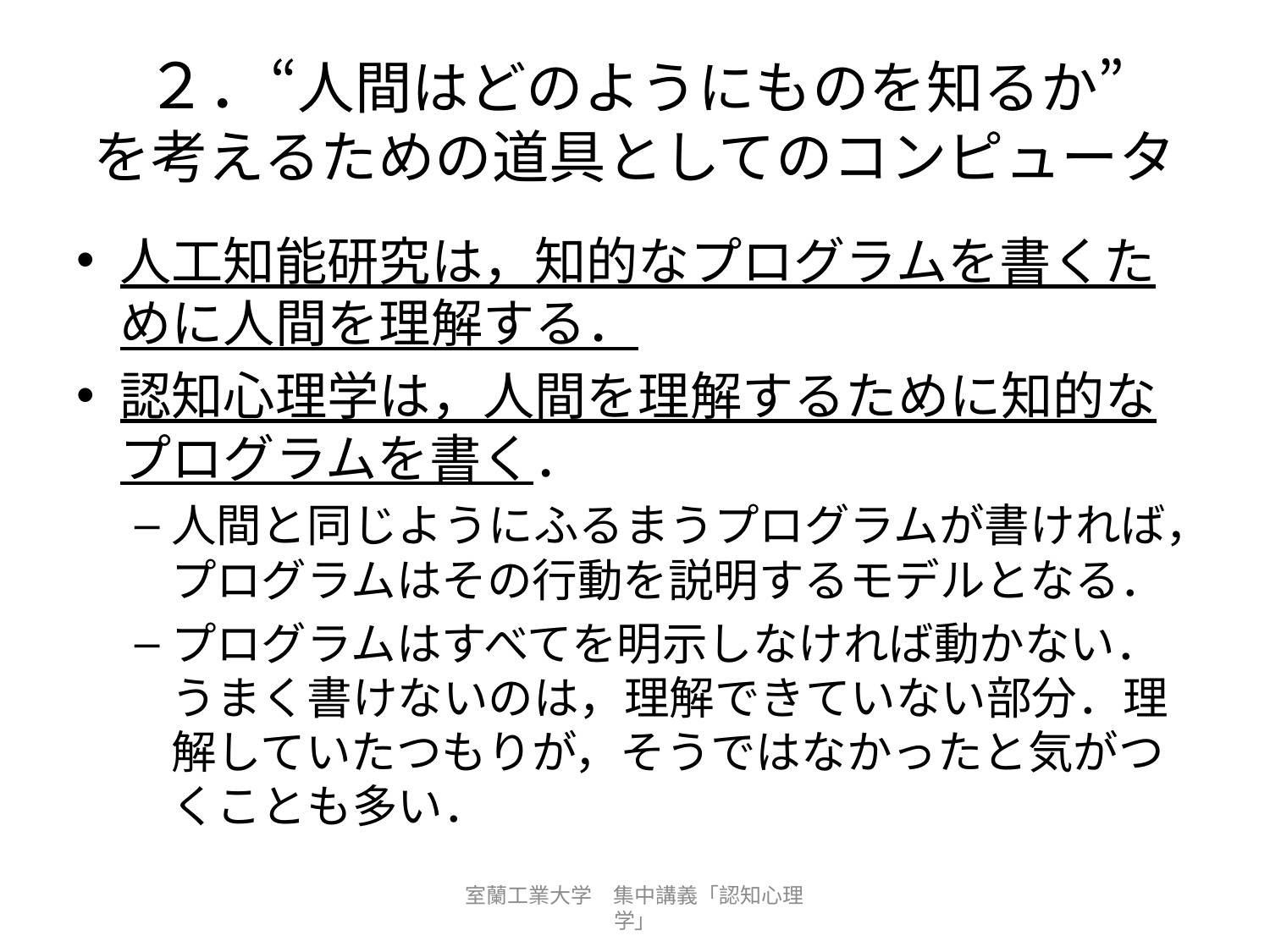

# ２．“人間はどのようにものを知るか” を考えるための道具としてのコンピュータ
人工知能研究は，知的なプログラムを書くために人間を理解する．
認知心理学は，人間を理解するために知的なプログラムを書く．
人間と同じようにふるまうプログラムが書ければ，プログラムはその行動を説明するモデルとなる．
プログラムはすべてを明示しなければ動かない．うまく書けないのは，理解できていない部分．理解していたつもりが，そうではなかったと気がつくことも多い．
室蘭工業大学　集中講義「認知心理学」